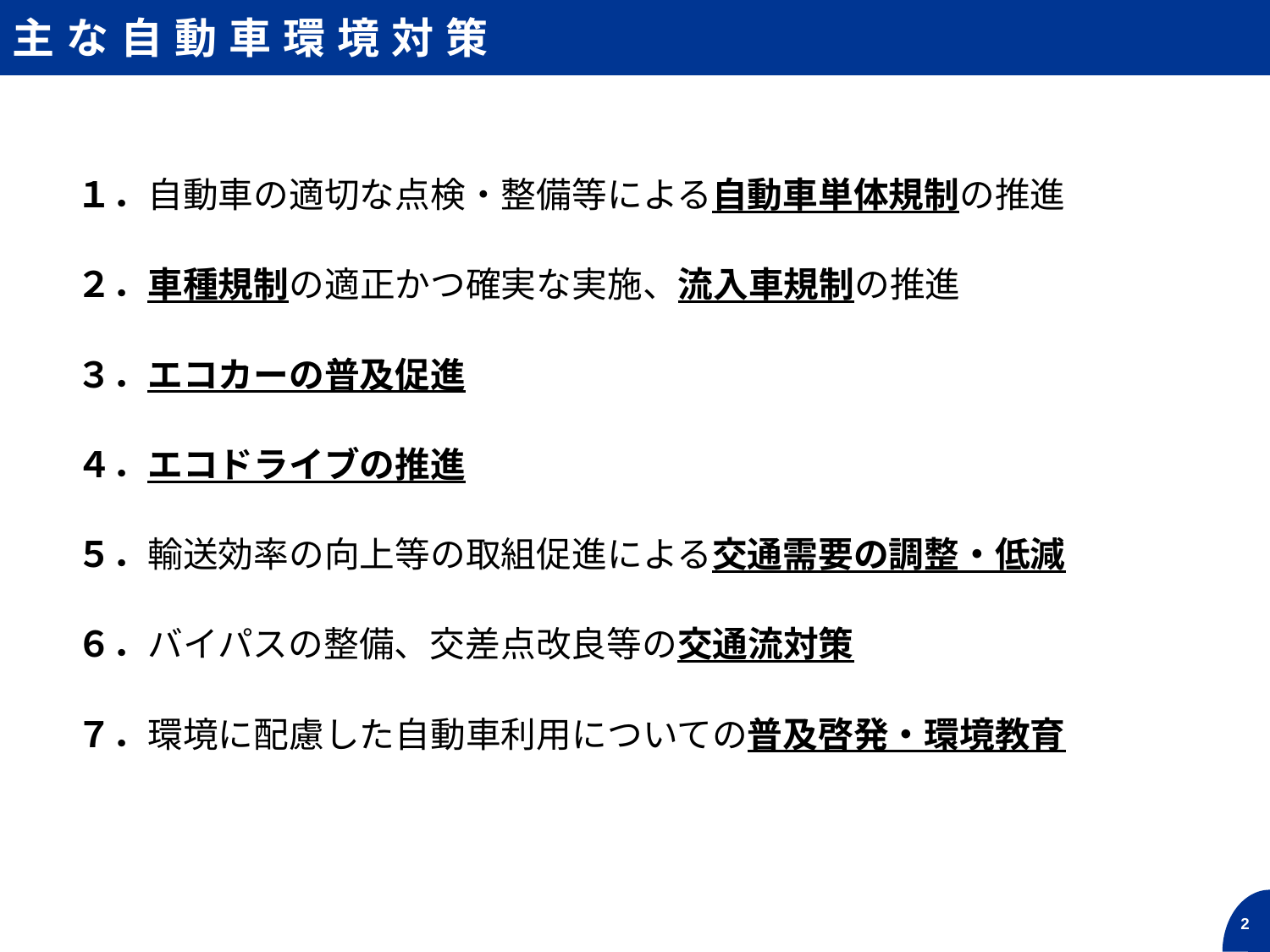

主な自動車環境対策
１．自動車の適切な点検・整備等による自動車単体規制の推進
２．車種規制の適正かつ確実な実施、流入車規制の推進
３．エコカーの普及促進
４．エコドライブの推進
５．輸送効率の向上等の取組促進による交通需要の調整・低減
６．バイパスの整備、交差点改良等の交通流対策
７．環境に配慮した自動車利用についての普及啓発・環境教育